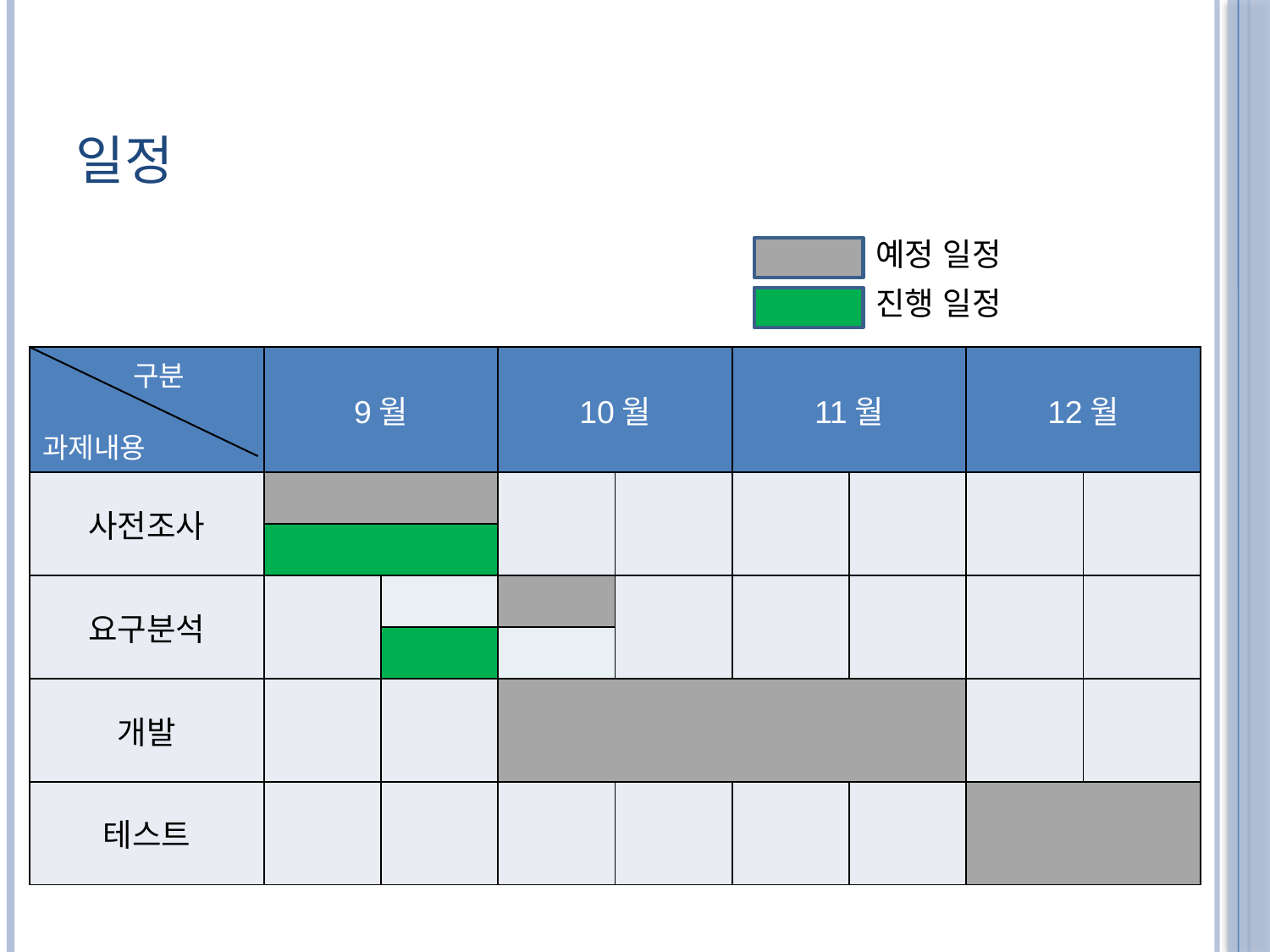

# 일정
예정 일정

진행 일정

| 구분 과제내용 | 9월 |  | 10월 |  | 11월 |  | 12월 |  |
| --- | --- | --- | --- | --- | --- | --- | --- | --- |
| 사전조사 |  |  |  |  |  |  |  |  |
|  |  |  |  |  |  |  |  |  |
| 요구분석 |  |  |  |  |  |  |  |  |
|  |  |  |  |  |  |  |  |  |
| 개발 |  |  |  |  |  |  |  |  |
| 테스트 |  |  |  |  |  |  |  |  |